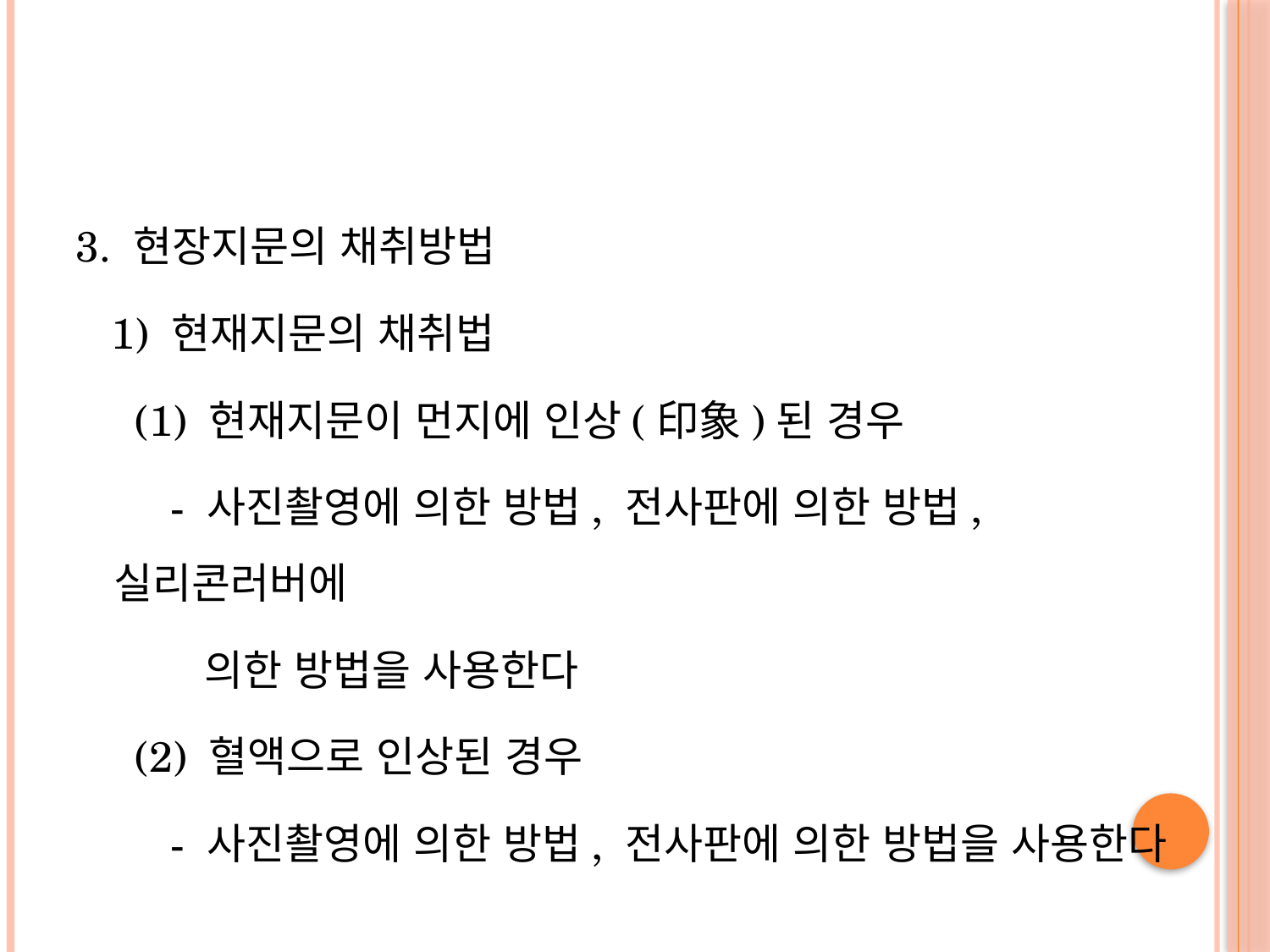

#
3. 현장지문의 채취방법
   1) 현재지문의 채취법
     (1) 현재지문이 먼지에 인상(印象)된 경우
        - 사진촬영에 의한 방법, 전사판에 의한 방법, 실리콘러버에
          의한 방법을 사용한다
     (2) 혈액으로 인상된 경우
        - 사진촬영에 의한 방법, 전사판에 의한 방법을 사용한다